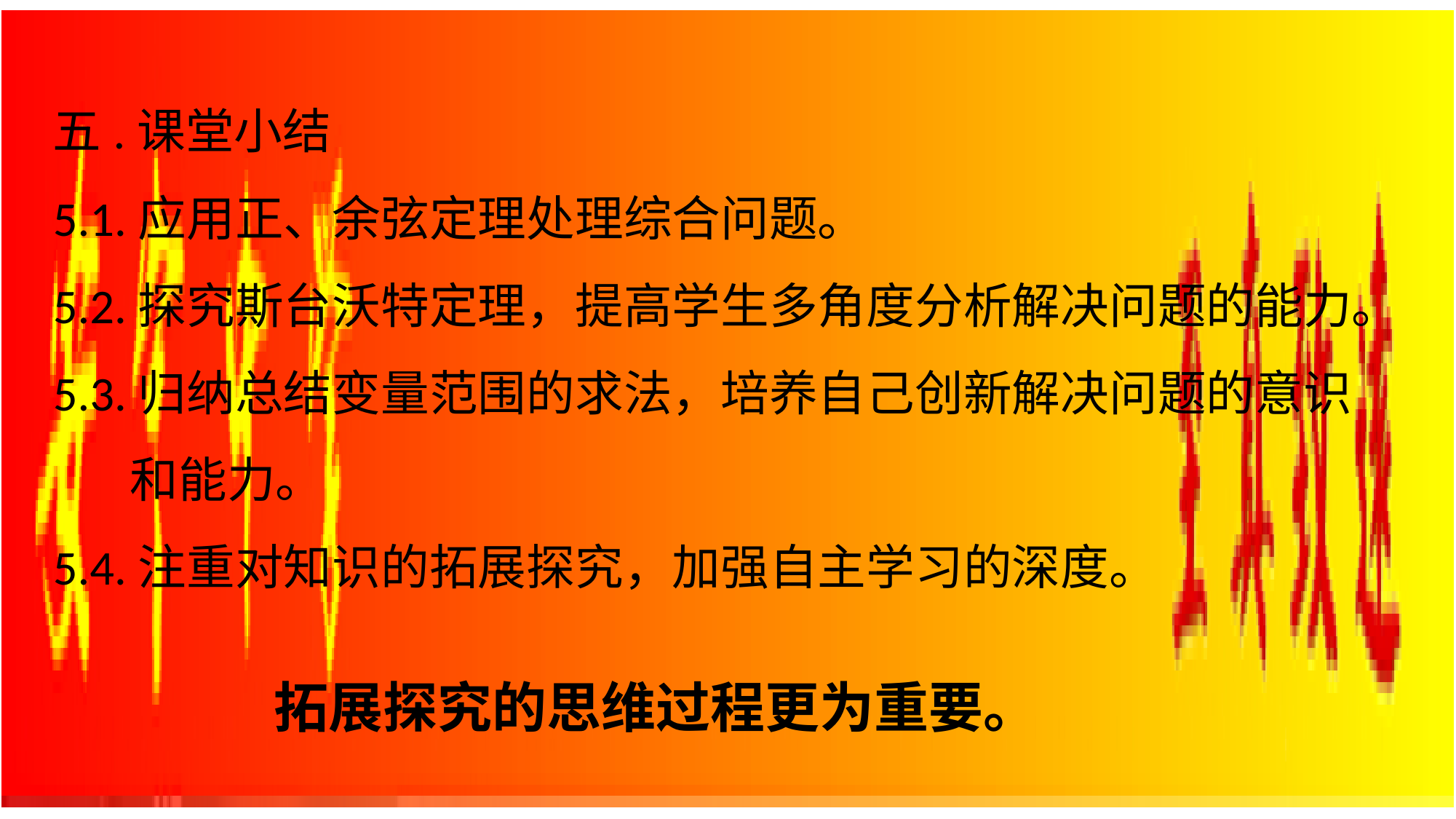

五.课堂小结
5.1.应用正、余弦定理处理综合问题。
5.2.探究斯台沃特定理，提高学生多角度分析解决问题的能力。
5.3.归纳总结变量范围的求法，培养自己创新解决问题的意识
      和能力。
5.4.注重对知识的拓展探究，加强自主学习的深度。
拓展探究的思维过程更为重要。